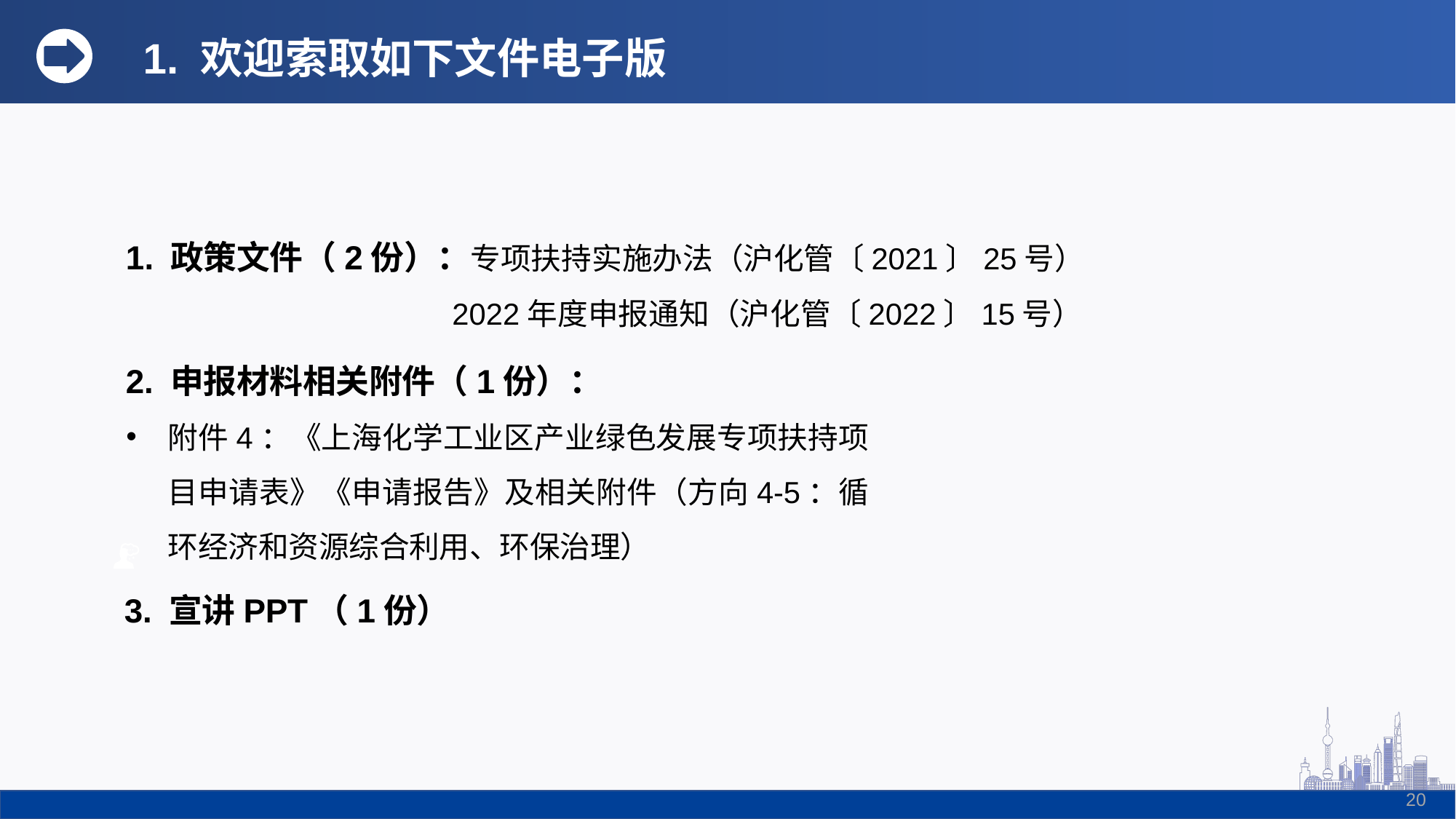

1. 欢迎索取如下文件电子版
1. 政策文件（2份）：专项扶持实施办法（沪化管〔2021〕25号）
                                       2022年度申报通知（沪化管〔2022〕15号）
2. 申报材料相关附件（1份）：
附件4：《上海化学工业区产业绿色发展专项扶持项目申请表》《申请报告》及相关附件（方向4-5：循环经济和资源综合利用、环保治理）

3. 宣讲PPT（1份）